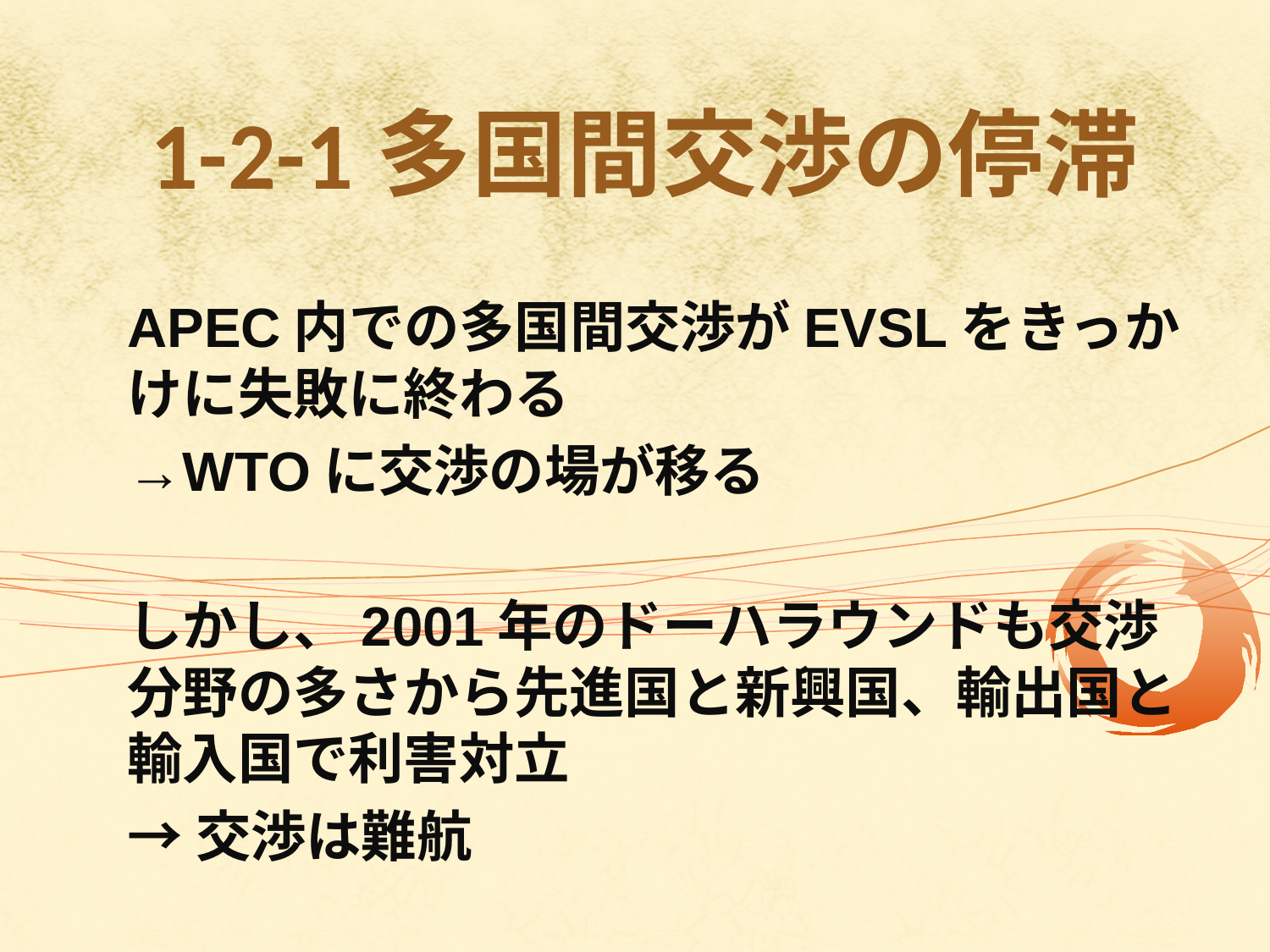

# 1-2-1多国間交渉の停滞
APEC内での多国間交渉がEVSLをきっかけに失敗に終わる
→WTOに交渉の場が移る

しかし、2001年のドーハラウンドも交渉分野の多さから先進国と新興国、輸出国と輸入国で利害対立
→交渉は難航